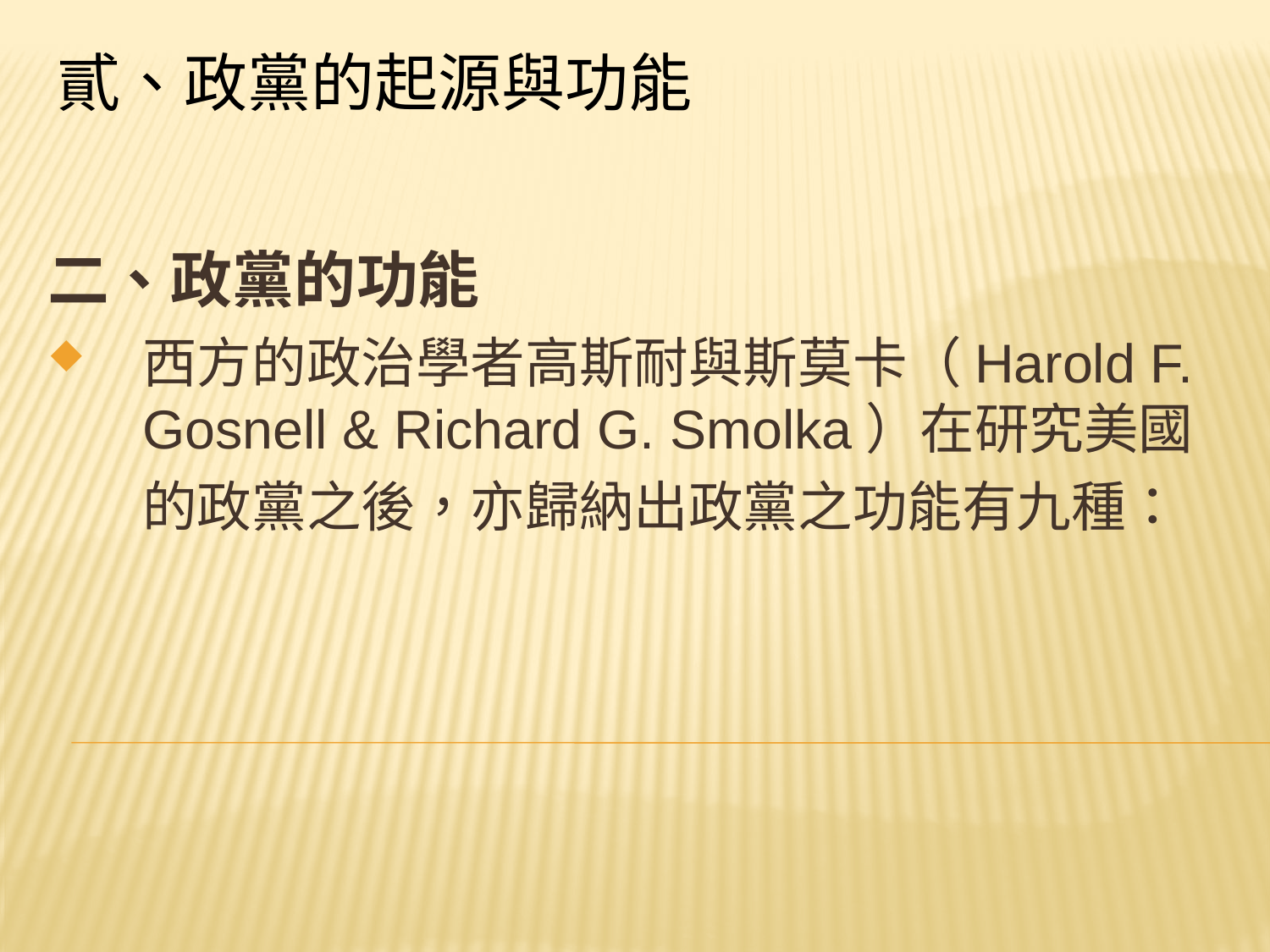

# 貳、政黨的起源與功能
二、政黨的功能
西方的政治學者高斯耐與斯莫卡（Harold F. Gosnell & Richard G. Smolka）在研究美國的政黨之後，亦歸納出政黨之功能有九種：